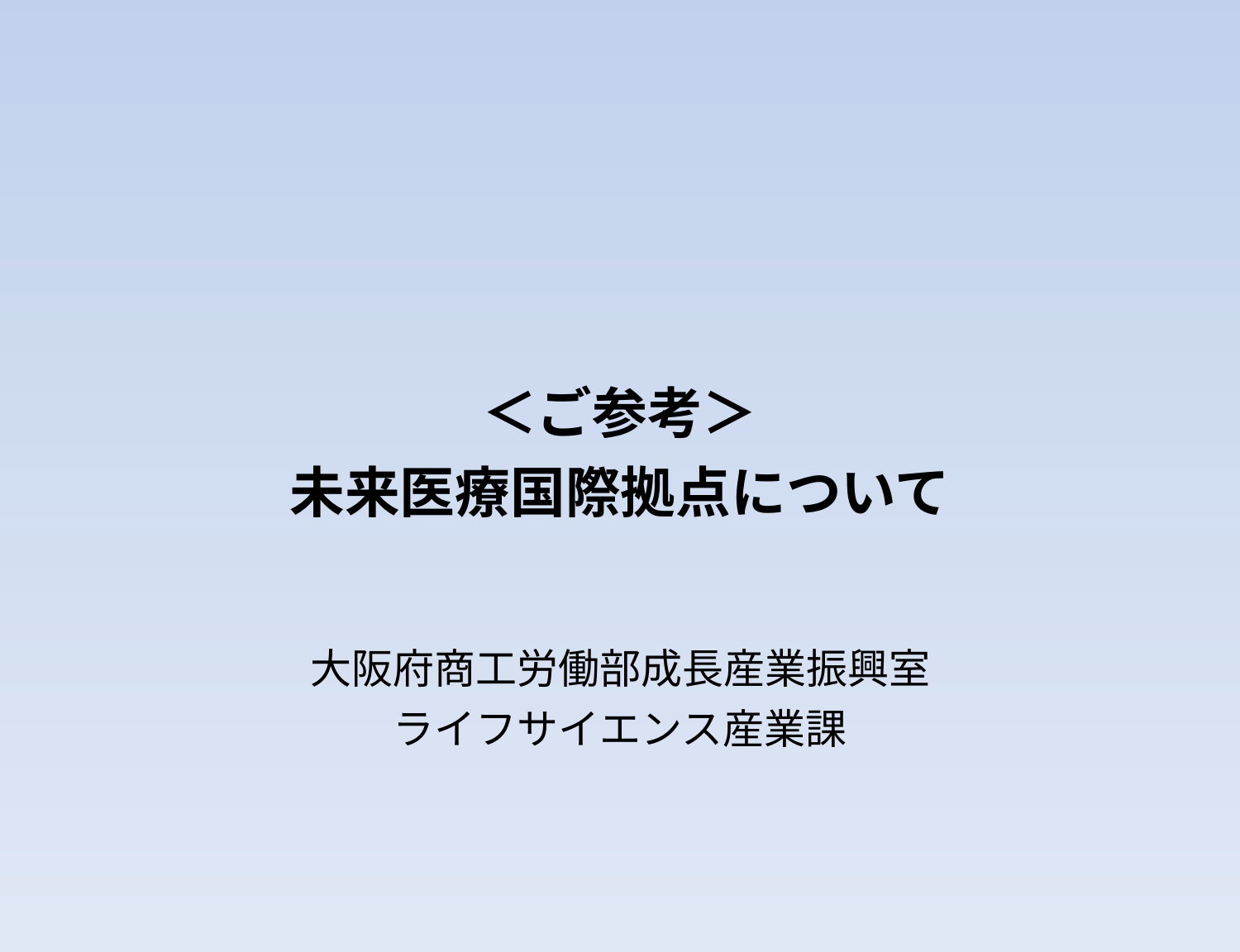

＜ご参考＞
未来医療国際拠点について
大阪府商工労働部成長産業振興室
ライフサイエンス産業課